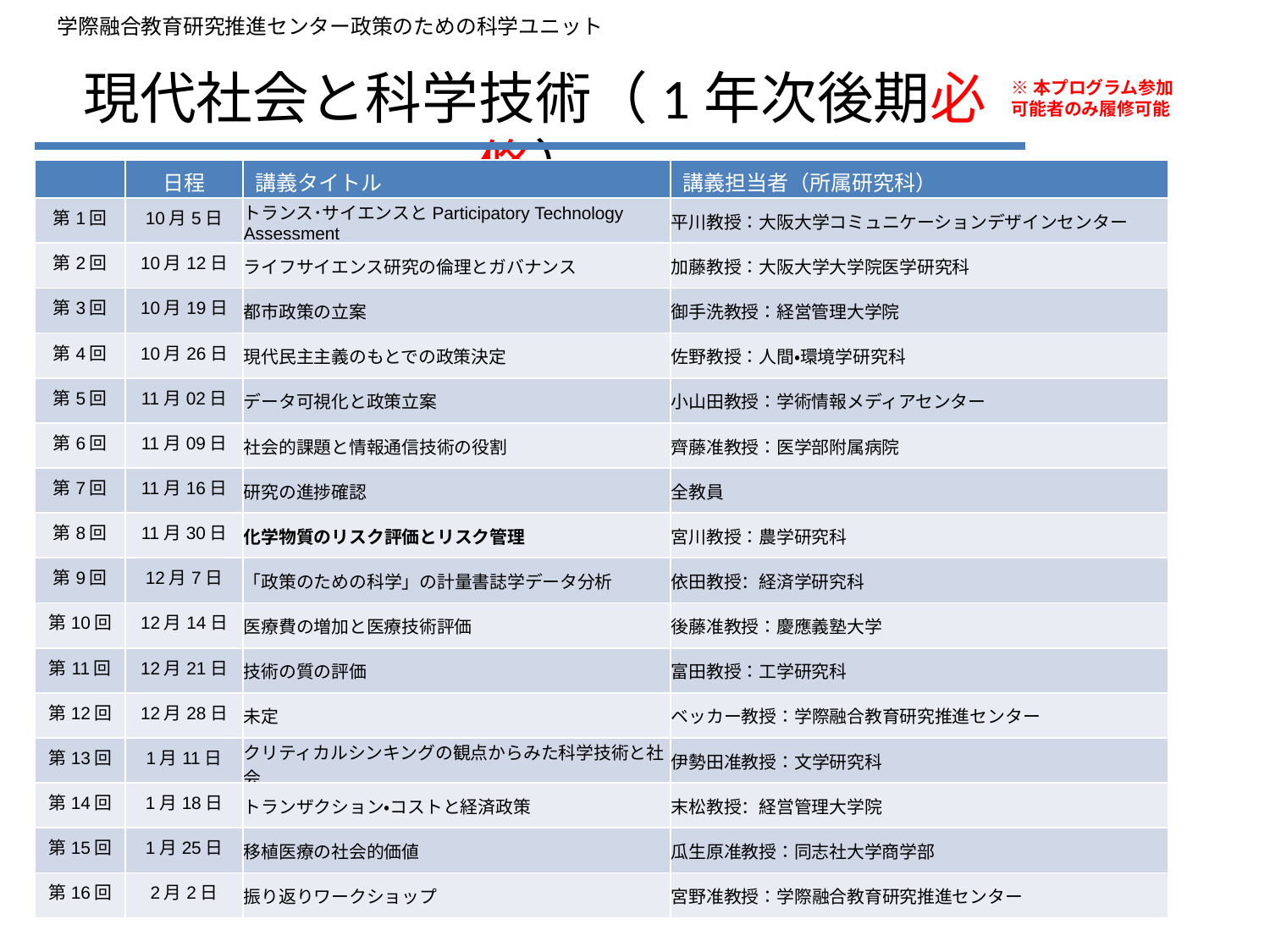

学際融合教育研究推進センター政策のための科学ユニット
現代社会と科学技術（1年次後期必修）
※本プログラム参加可能者のみ履修可能
|  | 日程 | 講義タイトル | 講義担当者（所属研究科） |
| --- | --- | --- | --- |
| 第1回 | 10月5日 | トランス･サイエンスとParticipatory Technology Assessment | 平川教授：大阪大学コミュニケーションデザインセンター |
| 第2回 | 10月12日 | ライフサイエンス研究の倫理とガバナンス | 加藤教授：大阪大学大学院医学研究科 |
| 第3回 | 10月19日 | 都市政策の立案 | 御手洗教授：経営管理大学院 |
| 第4回 | 10月26日 | 現代民主主義のもとでの政策決定 | 佐野教授：人間・環境学研究科 |
| 第5回 | 11月02日 | データ可視化と政策立案 | 小山田教授：学術情報メディアセンター |
| 第6回 | 11月09日 | 社会的課題と情報通信技術の役割 | 齊藤准教授：医学部附属病院 |
| 第7回 | 11月16日 | 研究の進捗確認 | 全教員 |
| 第8回 | 11月30日 | 化学物質のリスク評価とリスク管理 | 宮川教授：農学研究科 |
| 第9回 | 12月7日 | 「政策のための科学」の計量書誌学データ分析 | 依田教授：経済学研究科 |
| 第10回 | 12月14日 | 医療費の増加と医療技術評価 | 後藤准教授：慶應義塾大学 |
| 第11回 | 12月21日 | 技術の質の評価 | 富田教授：工学研究科 |
| 第12回 | 12月28日 | 未定 | ベッカー教授：学際融合教育研究推進センター |
| 第13回 | 1月11日 | クリティカルシンキングの観点からみた科学技術と社会 | 伊勢田准教授：文学研究科 |
| 第14回 | 1月18日 | トランザクション・コストと経済政策 | 末松教授：経営管理大学院 |
| 第15回 | 1月25日 | 移植医療の社会的価値 | 瓜生原准教授：同志社大学商学部 |
| 第16回 | 2月2日 | 振り返りワークショップ | 宮野准教授：学際融合教育研究推進センター |